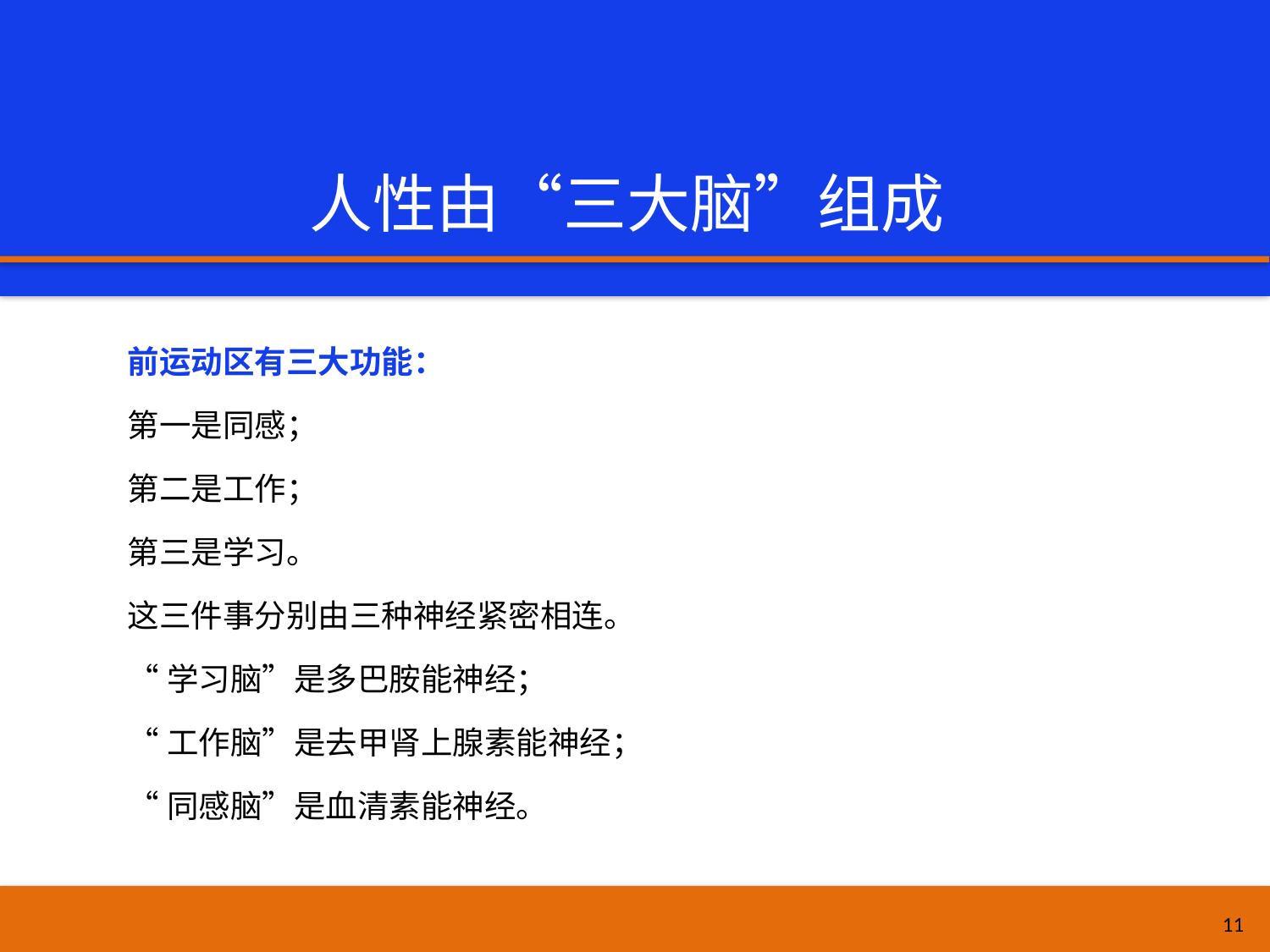

# 人性由“三大脑”组成
前运动区有三大功能：
第一是同感；
第二是工作；
第三是学习。
这三件事分别由三种神经紧密相连。
“学习脑”是多巴胺能神经；
“工作脑”是去甲肾上腺素能神经；
“同感脑”是血清素能神经。